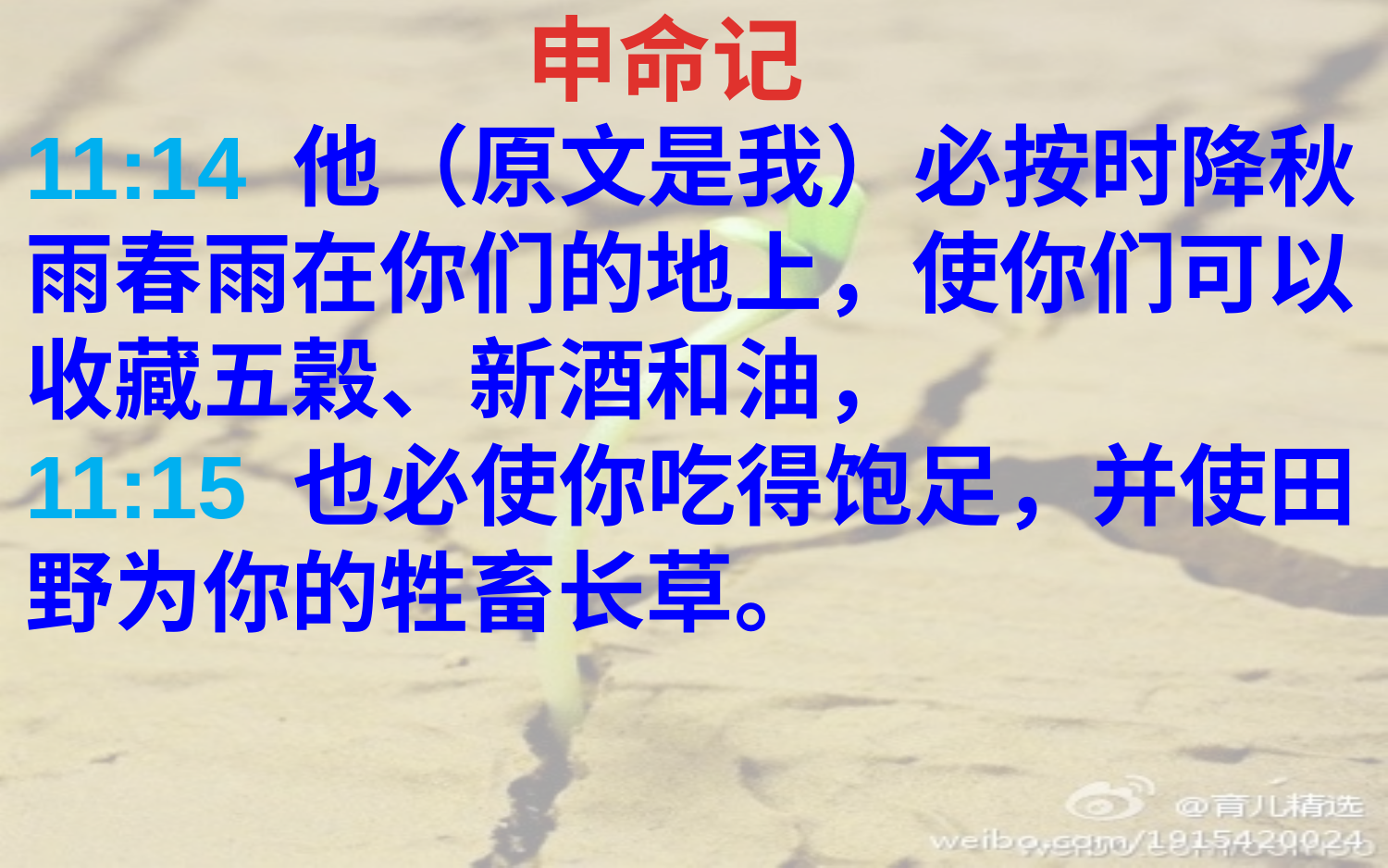

申命记
11:14 他（原文是我）必按时降秋雨春雨在你们的地上，使你们可以收藏五榖、新酒和油，
11:15 也必使你吃得饱足，并使田野为你的牲畜长草。